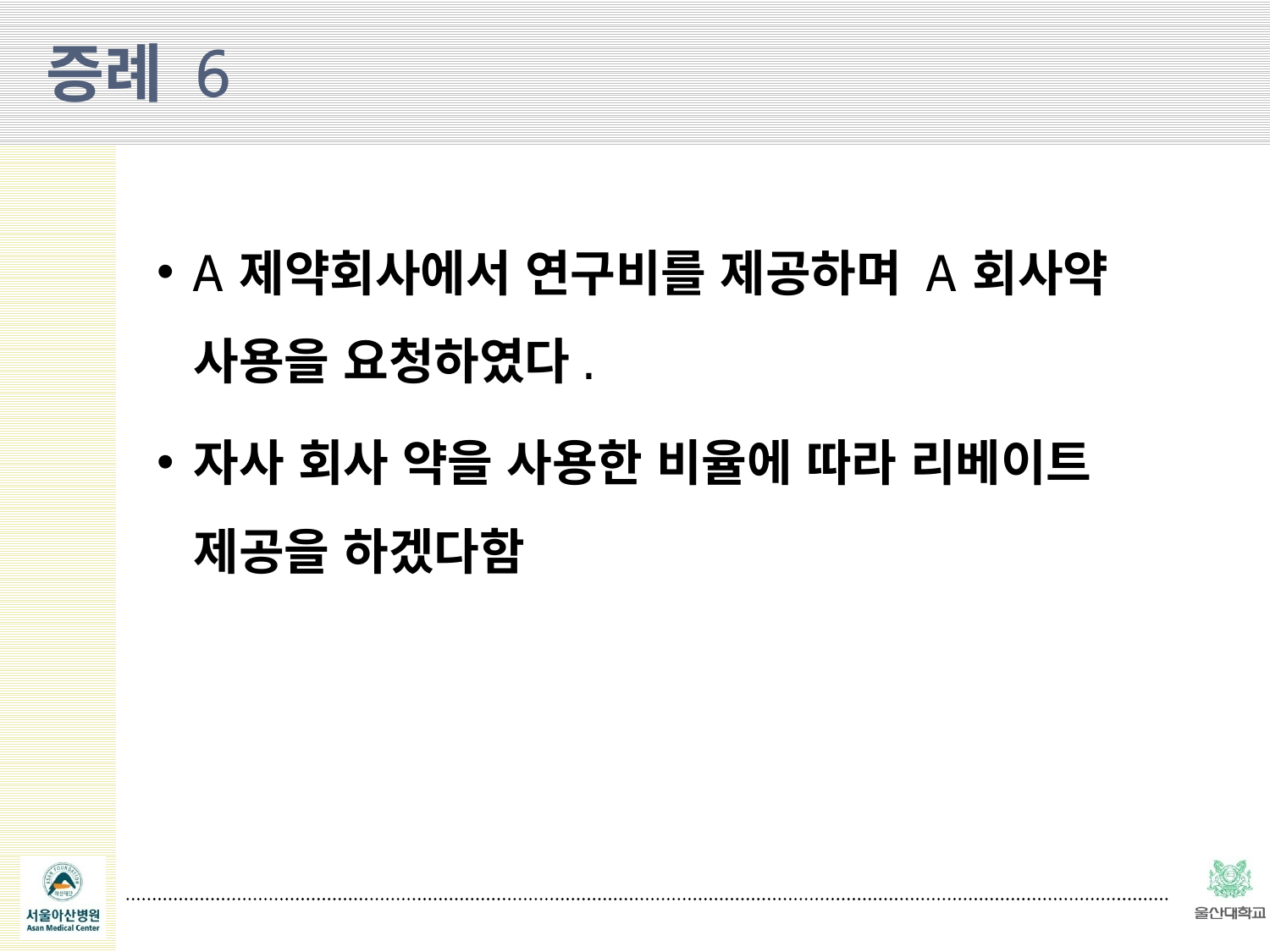

증례 6
A제약회사에서 연구비를 제공하며 A회사약 사용을 요청하였다.
자사 회사 약을 사용한 비율에 따라 리베이트 제공을 하겠다함